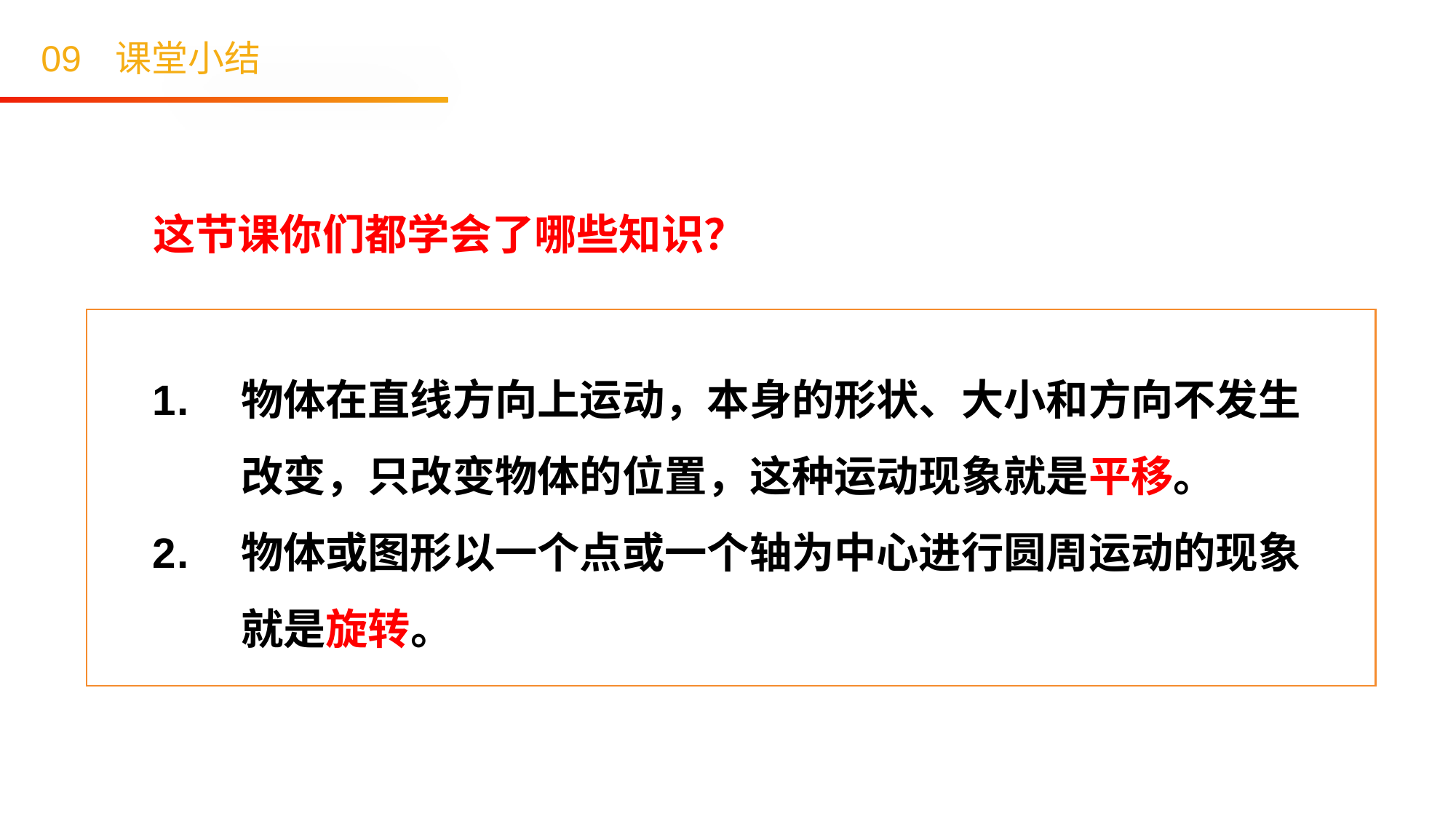

09
课堂小结
这节课你们都学会了哪些知识？

物体在直线方向上运动，本身的形状、大小和方向不发生改变，只改变物体的位置，这种运动现象就是平移。
物体或图形以一个点或一个轴为中心进行圆周运动的现象就是旋转。